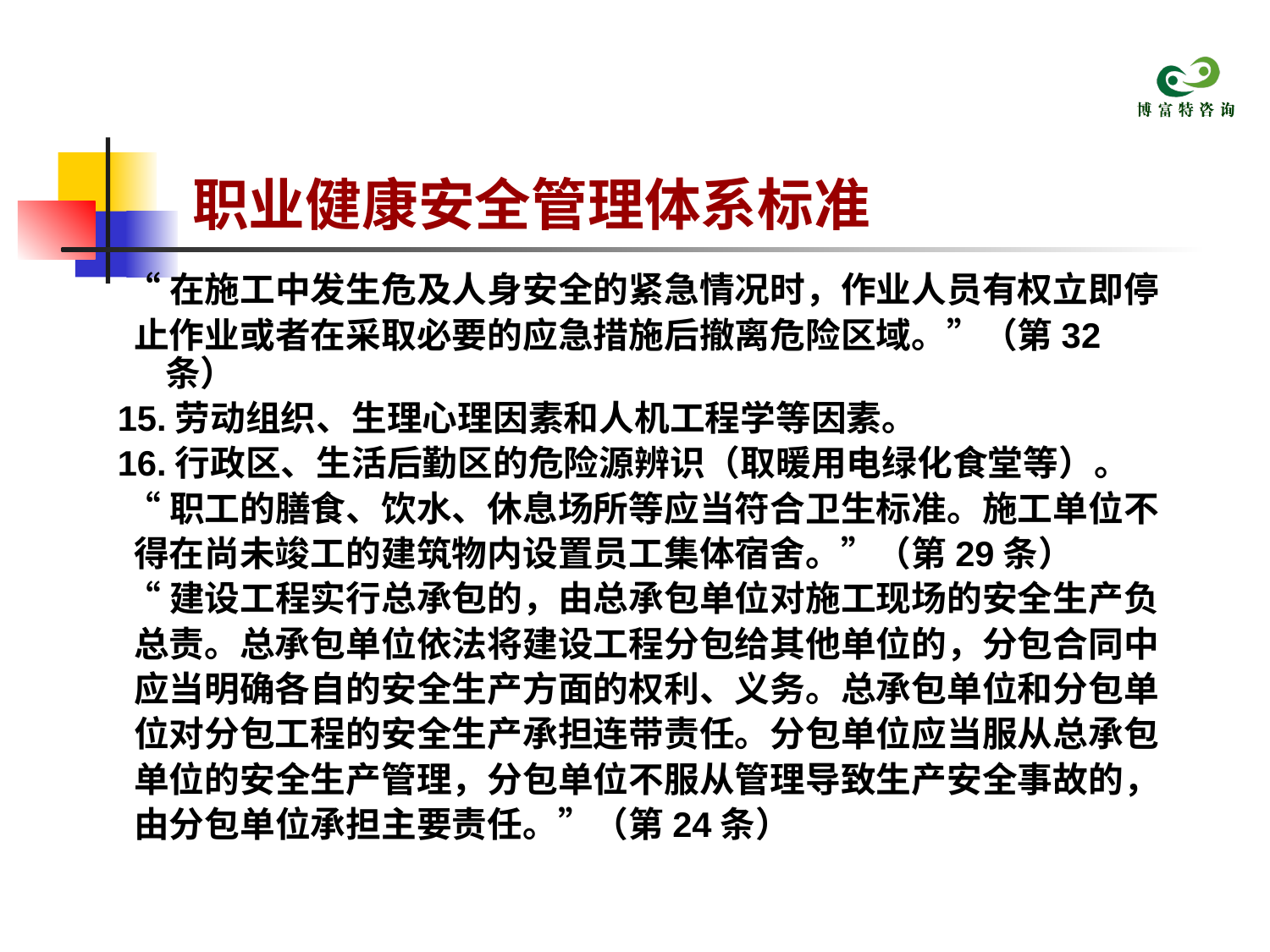

# 职业健康安全管理体系标准
 “在施工中发生危及人身安全的紧急情况时，作业人员有权立即停
 止作业或者在采取必要的应急措施后撤离危险区域。”（第32条）
15.劳动组织、生理心理因素和人机工程学等因素。
16.行政区、生活后勤区的危险源辨识（取暖用电绿化食堂等）。
 “职工的膳食、饮水、休息场所等应当符合卫生标准。施工单位不
 得在尚未竣工的建筑物内设置员工集体宿舍。”（第29条）
 “建设工程实行总承包的，由总承包单位对施工现场的安全生产负
 总责。总承包单位依法将建设工程分包给其他单位的，分包合同中
 应当明确各自的安全生产方面的权利、义务。总承包单位和分包单
 位对分包工程的安全生产承担连带责任。分包单位应当服从总承包
 单位的安全生产管理，分包单位不服从管理导致生产安全事故的，
 由分包单位承担主要责任。”（第24条）
43